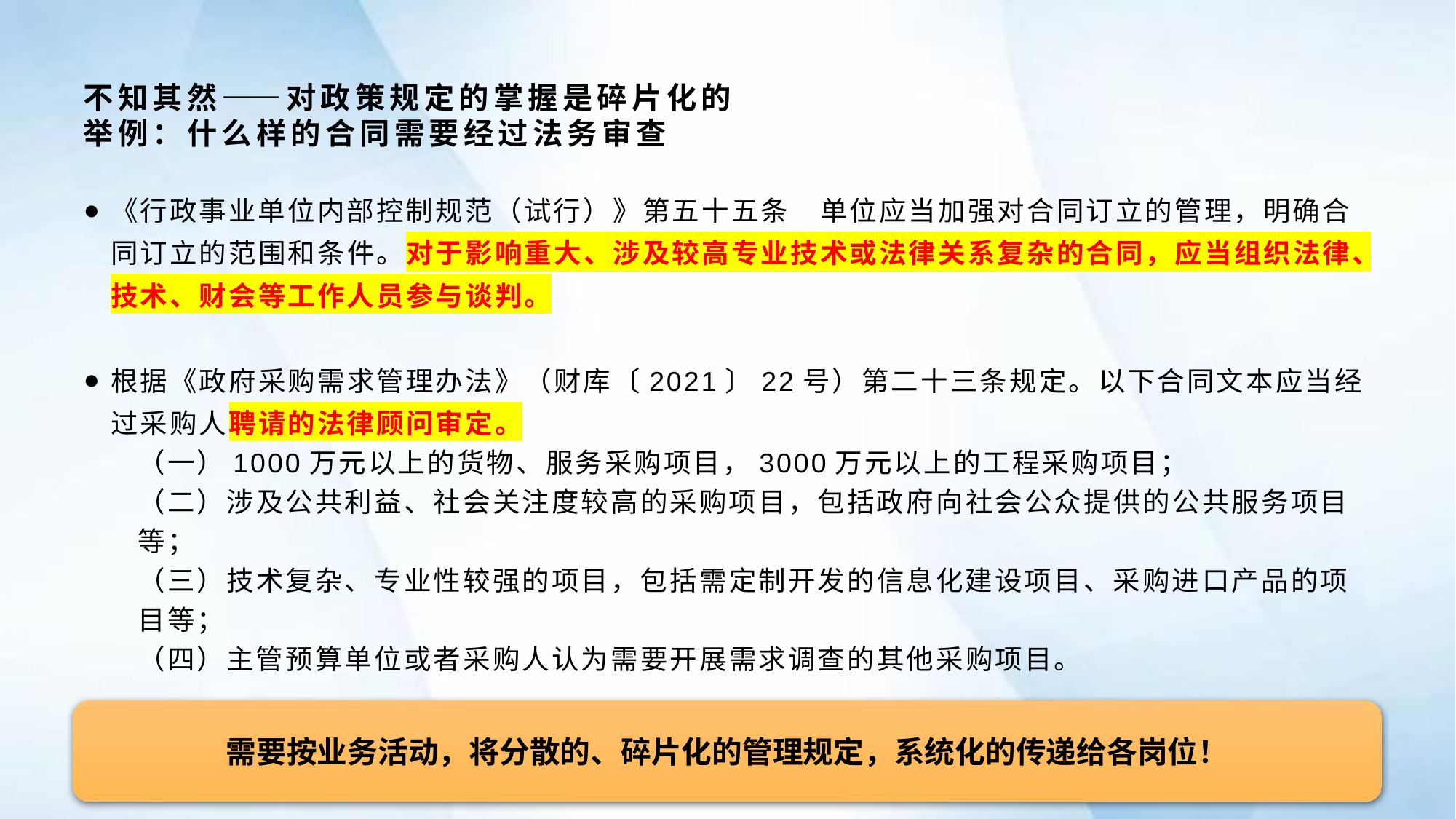

# 不知其然——对政策规定的掌握是碎片化的 举例：什么样的合同需要经过法务审查
《行政事业单位内部控制规范（试行）》第五十五条　单位应当加强对合同订立的管理，明确合同订立的范围和条件。对于影响重大、涉及较高专业技术或法律关系复杂的合同，应当组织法律、技术、财会等工作人员参与谈判。

根据《政府采购需求管理办法》（财库〔2021〕22号）第二十三条规定。以下合同文本应当经过采购人聘请的法律顾问审定。
（一）1000万元以上的货物、服务采购项目，3000万元以上的工程采购项目；
（二）涉及公共利益、社会关注度较高的采购项目，包括政府向社会公众提供的公共服务项目等；
（三）技术复杂、专业性较强的项目，包括需定制开发的信息化建设项目、采购进口产品的项目等；
（四）主管预算单位或者采购人认为需要开展需求调查的其他采购项目。

需要按业务活动，将分散的、碎片化的管理规定，系统化的传递给各岗位！
50